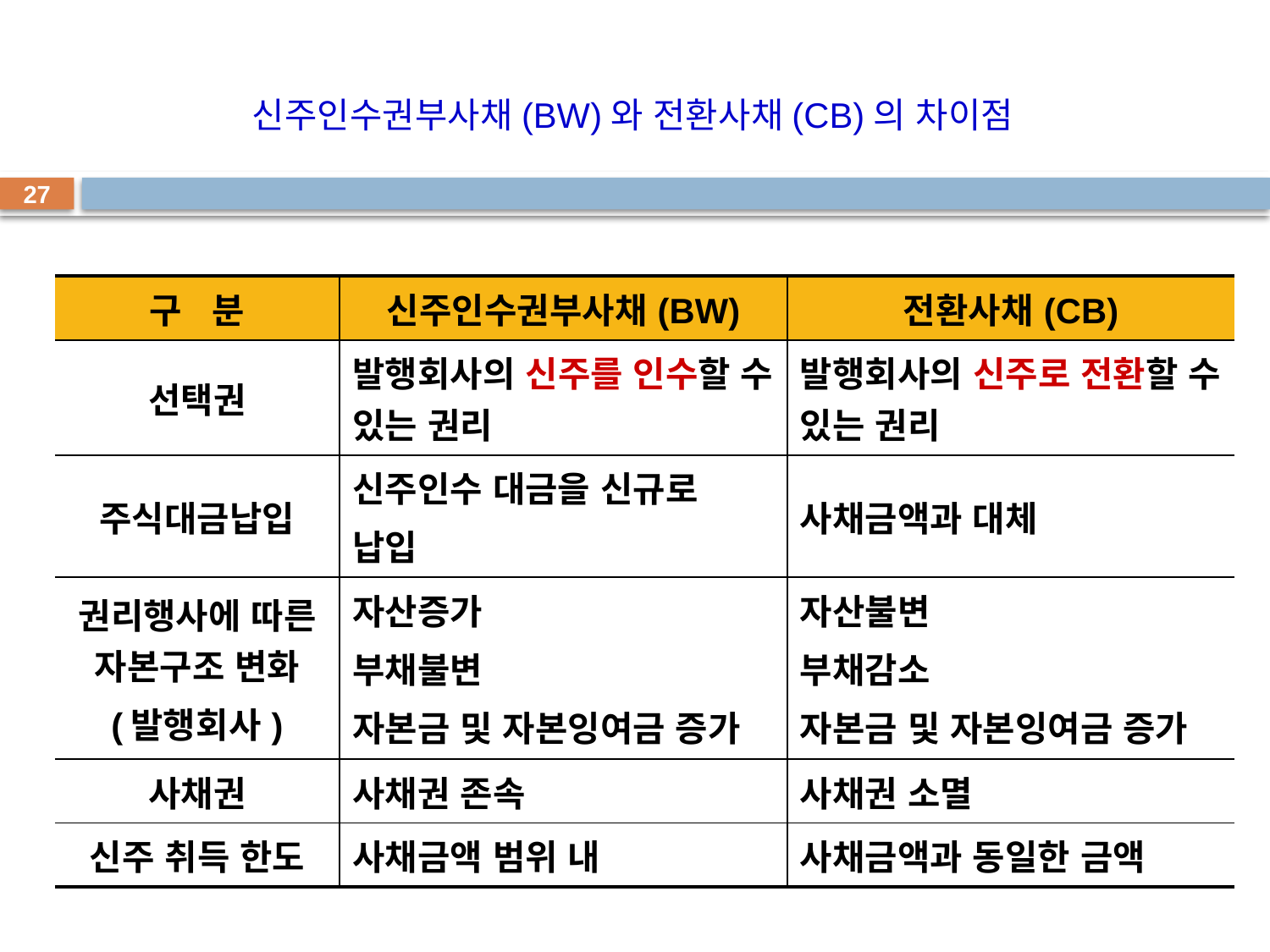

신주인수권부사채(BW)와 전환사채(CB)의 차이점
| 구 분 | 신주인수권부사채(BW) | 전환사채(CB) |
| --- | --- | --- |
| 선택권 | 발행회사의 신주를 인수할 수 있는 권리 | 발행회사의 신주로 전환할 수 있는 권리 |
| 주식대금납입 | 신주인수 대금을 신규로 납입 | 사채금액과 대체 |
| 권리행사에 따른 자본구조 변화 (발행회사) | 자산증가 부채불변 자본금 및 자본잉여금 증가 | 자산불변 부채감소 자본금 및 자본잉여금 증가 |
| 사채권 | 사채권 존속 | 사채권 소멸 |
| 신주 취득 한도 | 사채금액 범위 내 | 사채금액과 동일한 금액 |
27